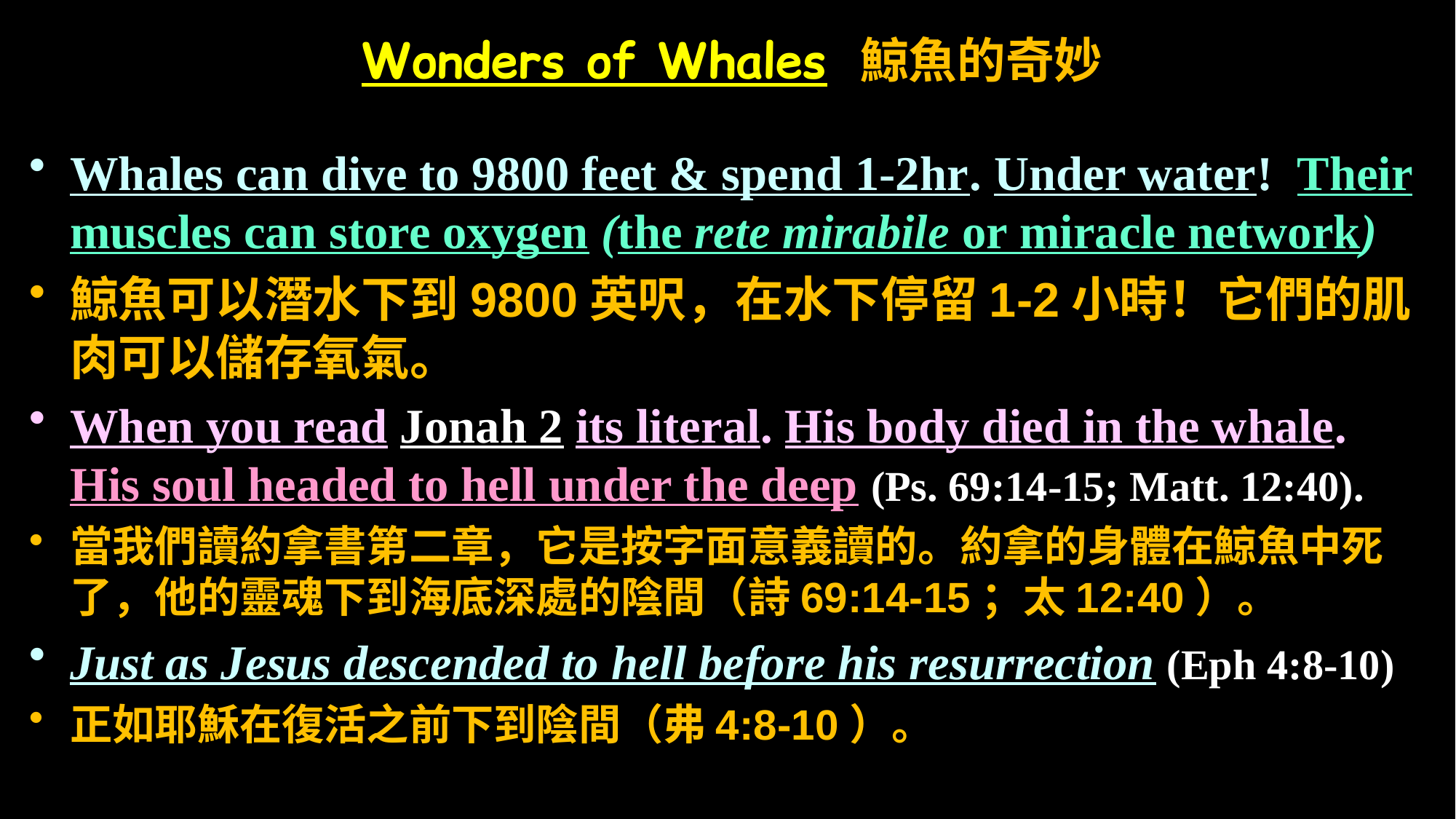

# Wonders of Whales 鯨魚的奇妙
Whales can dive to 9800 feet & spend 1-2hr. Under water!  Their muscles can store oxygen (the rete mirabile or miracle network)
鯨魚可以潛水下到9800英呎，在水下停留1-2小時！它們的肌肉可以儲存氧氣。
When you read Jonah 2 its literal. His body died in the whale.  His soul headed to hell under the deep (Ps. 69:14-15; Matt. 12:40).
當我們讀約拿書第二章，它是按字面意義讀的。約拿的身體在鯨魚中死了，他的靈魂下到海底深處的陰間（詩69:14-15；太12:40）。
Just as Jesus descended to hell before his resurrection (Eph 4:8-10)
正如耶穌在復活之前下到陰間（弗4:8-10）。